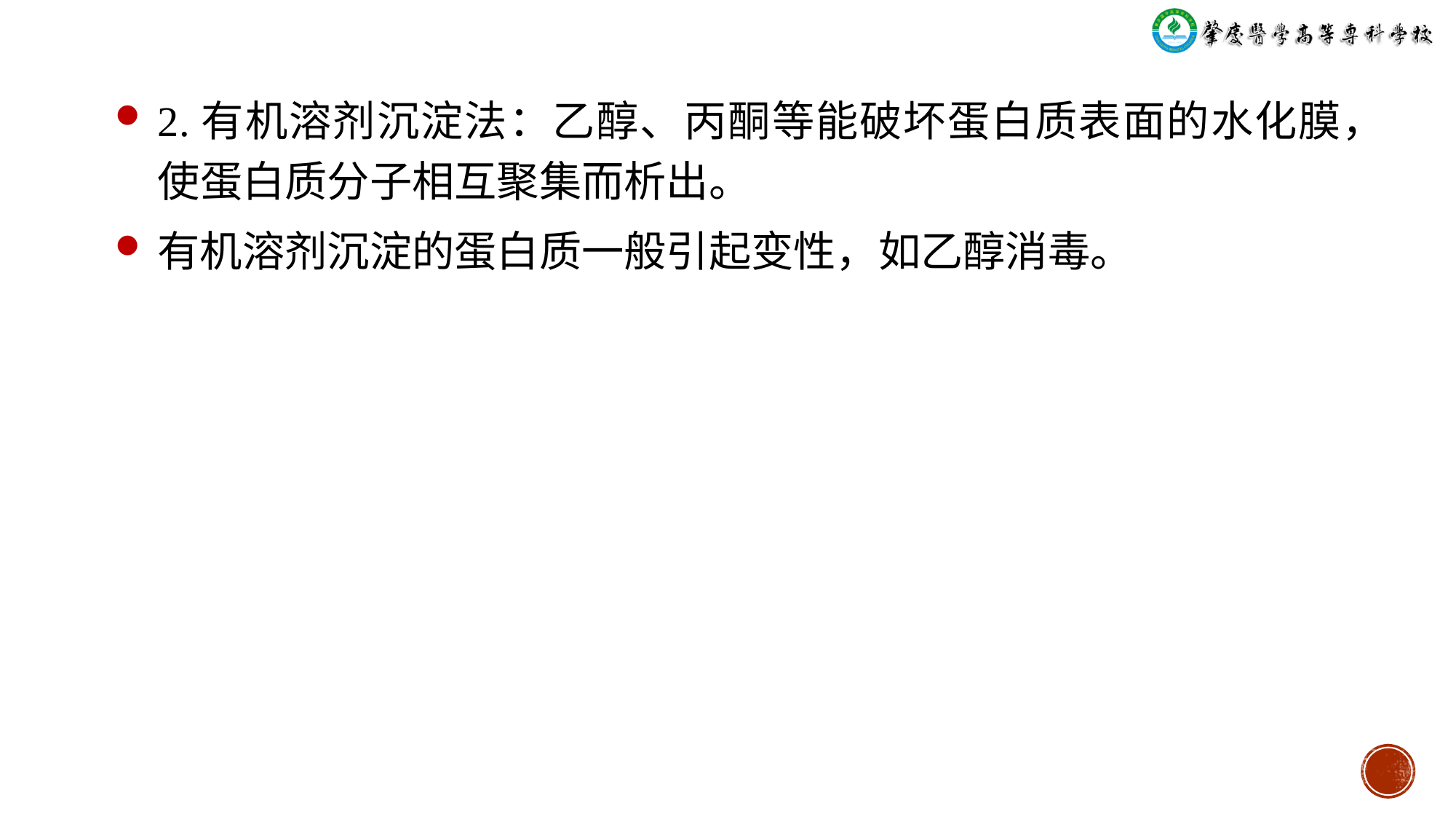

2.有机溶剂沉淀法：乙醇、丙酮等能破坏蛋白质表面的水化膜，使蛋白质分子相互聚集而析出。
有机溶剂沉淀的蛋白质一般引起变性，如乙醇消毒。